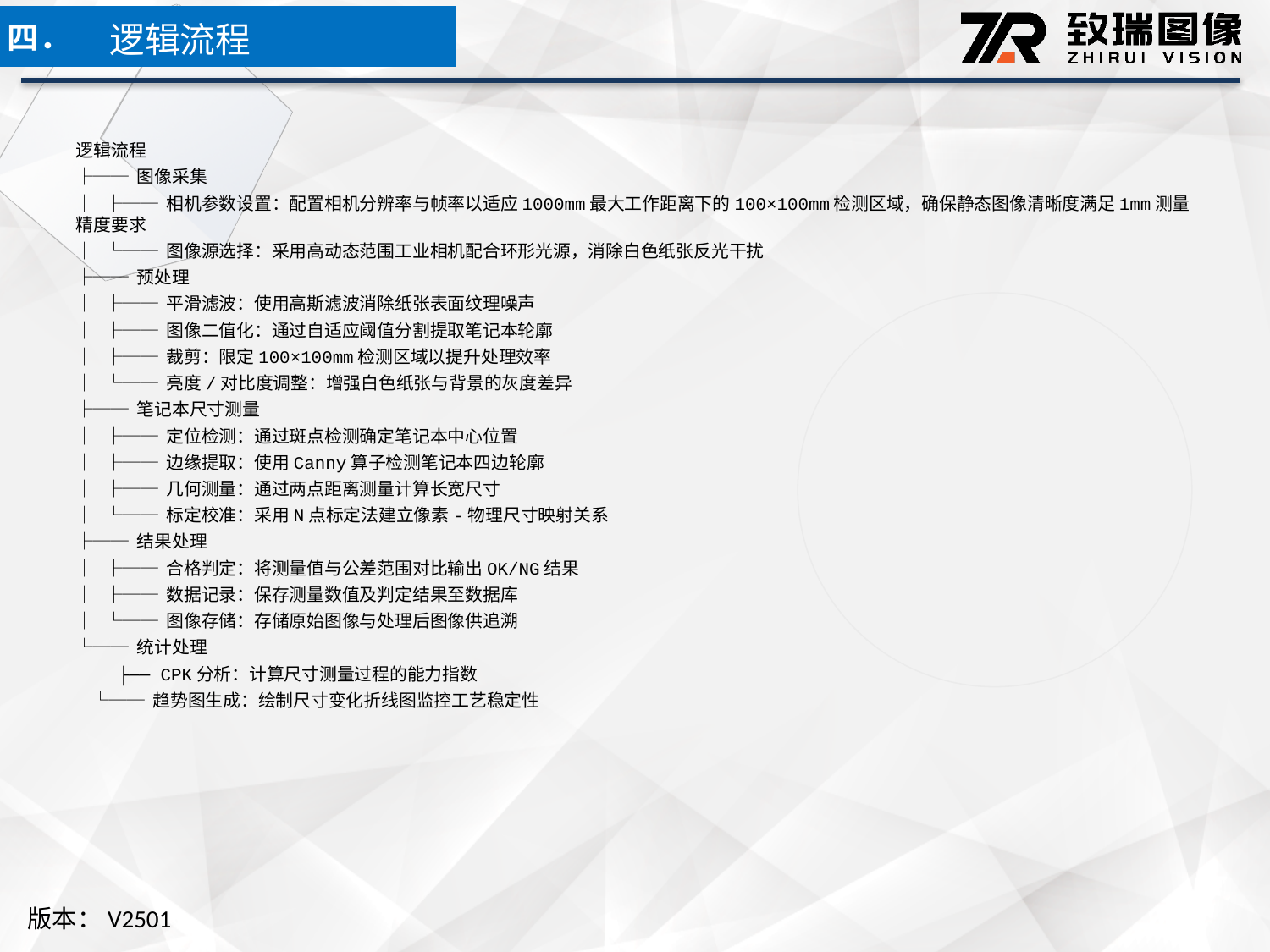

逻辑流程
四．

逻辑流程
├── 图像采集
│   ├── 相机参数设置：配置相机分辨率与帧率以适应1000mm最大工作距离下的100×100mm检测区域，确保静态图像清晰度满足1mm测量精度要求
│   └── 图像源选择：采用高动态范围工业相机配合环形光源，消除白色纸张反光干扰
├── 预处理
│   ├── 平滑滤波：使用高斯滤波消除纸张表面纹理噪声
│   ├── 图像二值化：通过自适应阈值分割提取笔记本轮廓
│   ├── 裁剪：限定100×100mm检测区域以提升处理效率
│   └── 亮度/对比度调整：增强白色纸张与背景的灰度差异
├── 笔记本尺寸测量
│   ├── 定位检测：通过斑点检测确定笔记本中心位置
│   ├── 边缘提取：使用Canny算子检测笔记本四边轮廓
│   ├── 几何测量：通过两点距离测量计算长宽尺寸
│   └── 标定校准：采用N点标定法建立像素-物理尺寸映射关系
├── 结果处理
│   ├── 合格判定：将测量值与公差范围对比输出OK/NG结果
│   ├── 数据记录：保存测量数值及判定结果至数据库
│   └── 图像存储：存储原始图像与处理后图像供追溯
└── 统计处理
    ├── CPK分析：计算尺寸测量过程的能力指数
    └── 趋势图生成：绘制尺寸变化折线图监控工艺稳定性